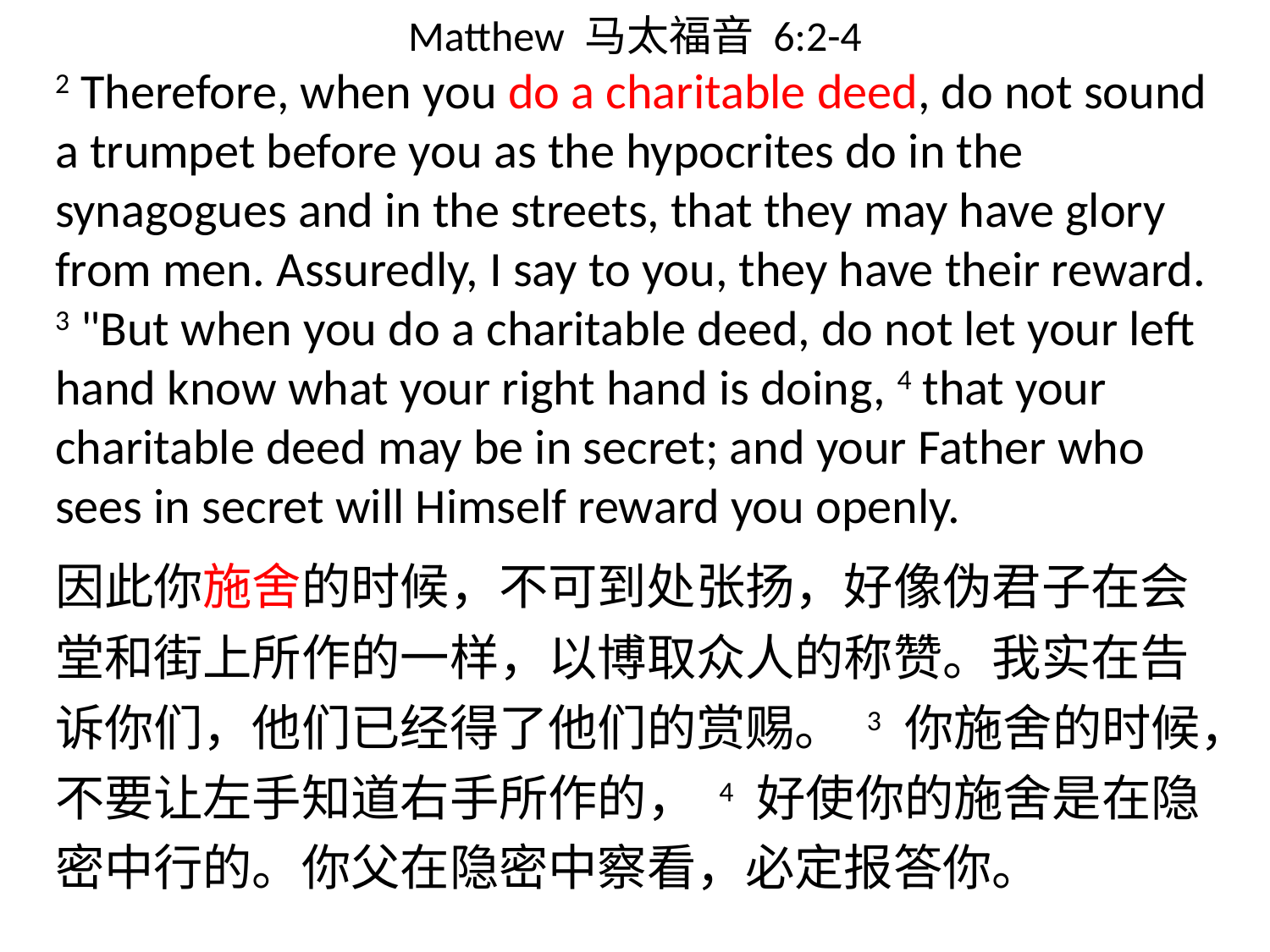

# Matthew 马太福音 6:2-4
2 Therefore, when you do a charitable deed, do not sound a trumpet before you as the hypocrites do in the synagogues and in the streets, that they may have glory from men. Assuredly, I say to you, they have their reward. 3 "But when you do a charitable deed, do not let your left hand know what your right hand is doing, 4 that your charitable deed may be in secret; and your Father who sees in secret will Himself reward you openly.
因此你施舍的时候，不可到处张扬，好像伪君子在会堂和街上所作的一样，以博取众人的称赞。我实在告诉你们，他们已经得了他们的赏赐。 3 你施舍的时候，不要让左手知道右手所作的， 4 好使你的施舍是在隐密中行的。你父在隐密中察看，必定报答你。